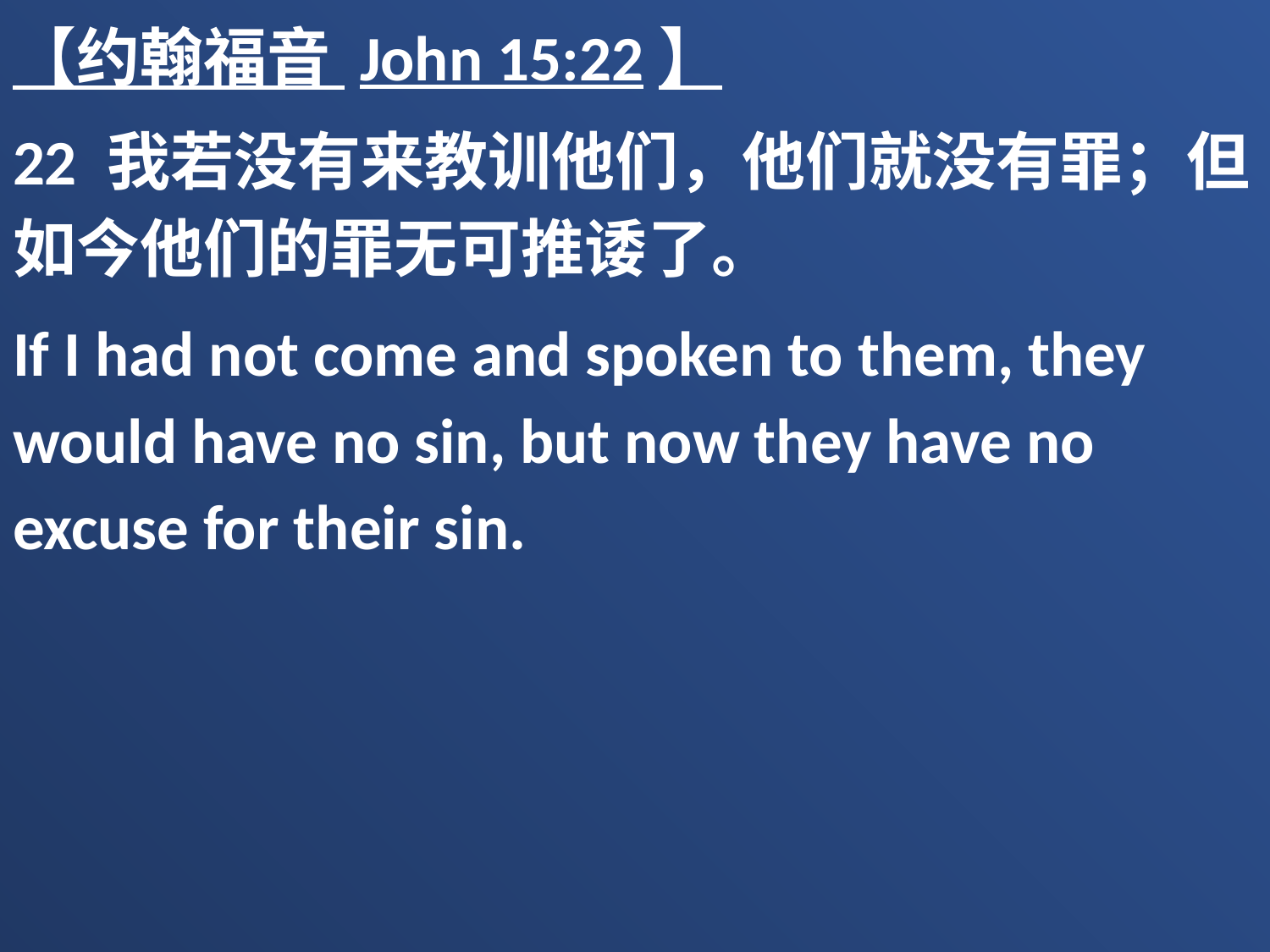

【约翰福音 John 15:22】
22 我若没有来教训他们，他们就没有罪；但如今他们的罪无可推诿了。
If I had not come and spoken to them, they would have no sin, but now they have no excuse for their sin.